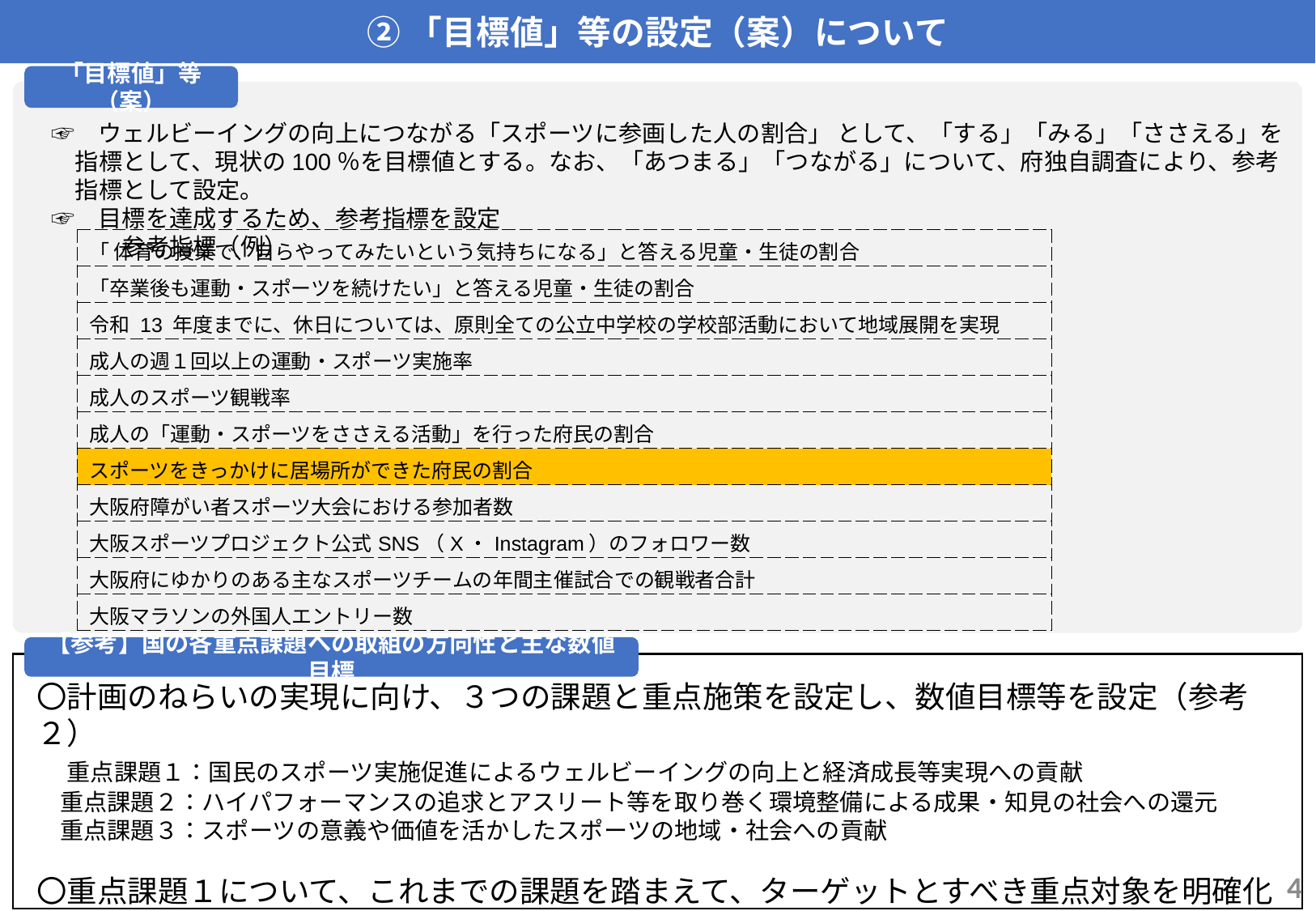

②「目標値」等の設定（案）について
「目標値」等（案）

　☞　ウェルビーイングの向上につながる「スポーツに参画した人の割合」 として、「する」「みる」「ささえる」を指標として、現状の100％を目標値とする。なお、「あつまる」「つながる」について、府独自調査により、参考指標として設定。
　☞　目標を達成するため、参考指標を設定
　　　　参考指標（例）

| 「 体育の授業で、自らやってみたいという気持ちになる」と答える児童・生徒の割合 |
| --- |
| 「卒業後も運動・スポーツを続けたい」と答える児童・生徒の割合 |
| 令和 13 年度までに、休日については、原則全ての公立中学校の学校部活動において地域展開を実現 |
| 成人の週１回以上の運動・スポーツ実施率 |
| 成人のスポーツ観戦率 |
| 成人の「運動・スポーツをささえる活動」を行った府民の割合 |
| スポーツをきっかけに居場所ができた府民の割合 |
| 大阪府障がい者スポーツ大会における参加者数 |
| 大阪スポーツプロジェクト公式SNS（X・Instagram）のフォロワー数 |
| 大阪府にゆかりのある主なスポーツチームの年間主催試合での観戦者合計 |
| 大阪マラソンの外国人エントリー数 |
【参考】国の各重点課題への取組の方向性と主な数値目標

〇計画のねらいの実現に向け、３つの課題と重点施策を設定し、数値目標等を設定（参考２）
　重点課題１：国民のスポーツ実施促進によるウェルビーイングの向上と経済成長等実現への貢献
　重点課題２：ハイパフォーマンスの追求とアスリート等を取り巻く環境整備による成果・知見の社会への還元
　重点課題３：スポーツの意義や価値を活かしたスポーツの地域・社会への貢献

〇重点課題１について、これまでの課題を踏まえて、ターゲットとすべき重点対象を明確化して効率
　　的に取組を進める。
4